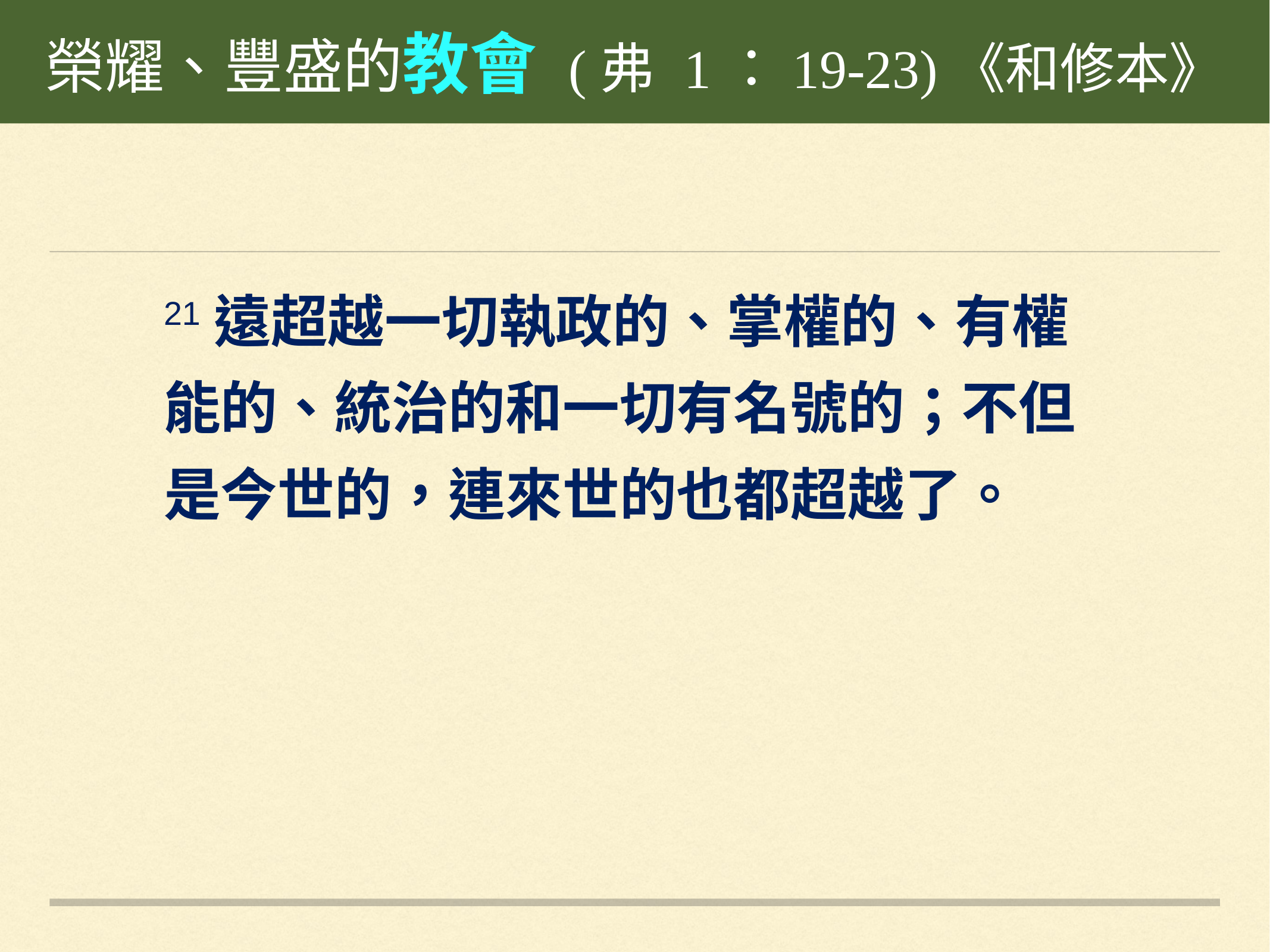

榮耀、豐盛的教會 (弗 1：19-23)《和修本》
21遠超越一切執政的、掌權的、有權能的、統治的和一切有名號的；不但是今世的，連來世的也都超越了。